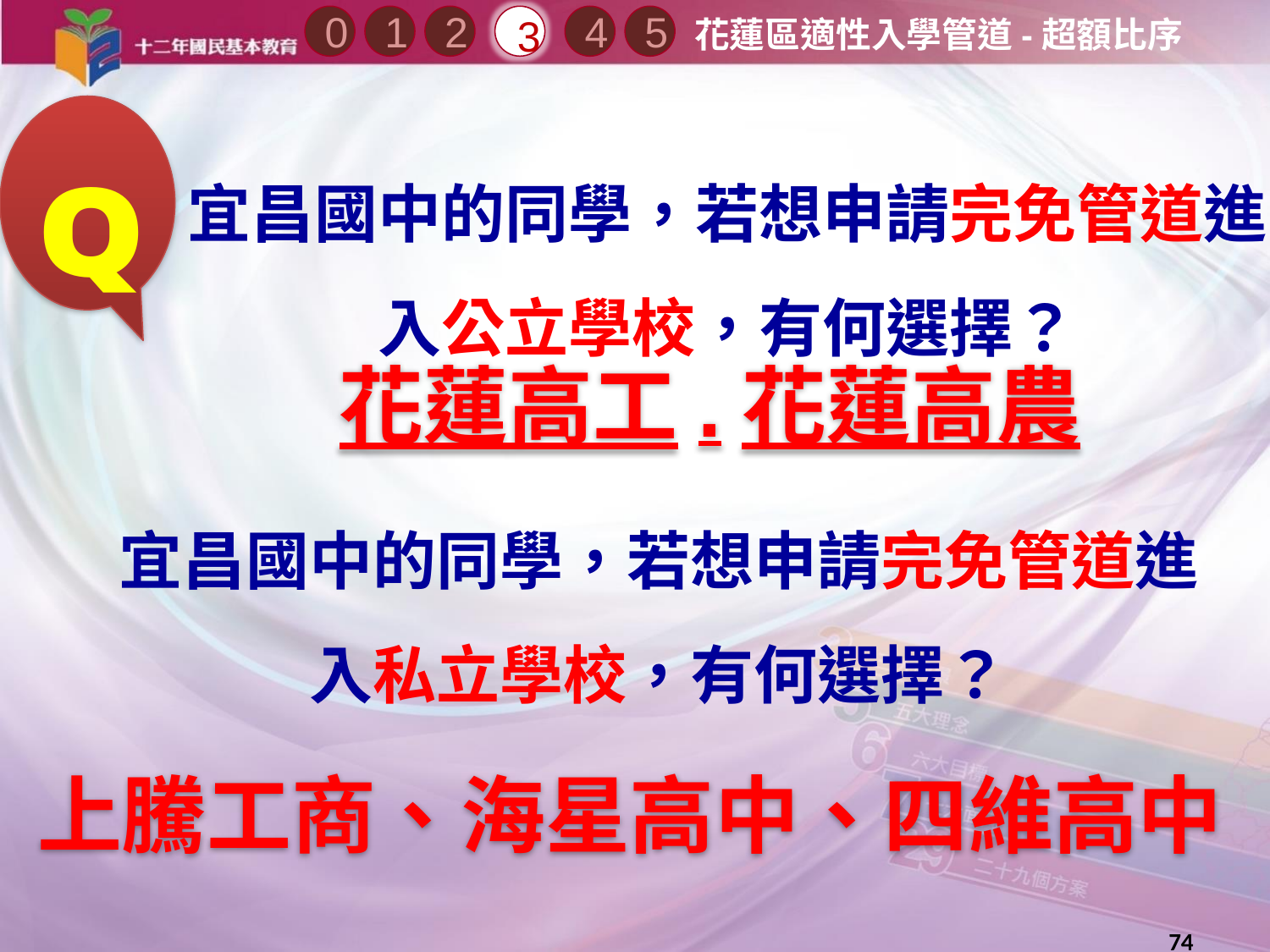

0
2
3
1
4
5
花蓮區適性入學管道-超額比序
宜昌國中的同學，若想申請完免管道進入公立學校，有何選擇？
Q
花蓮高工.花蓮高農
宜昌國中的同學，若想申請完免管道進入私立學校，有何選擇？
上騰工商、海星高中、四維高中
74